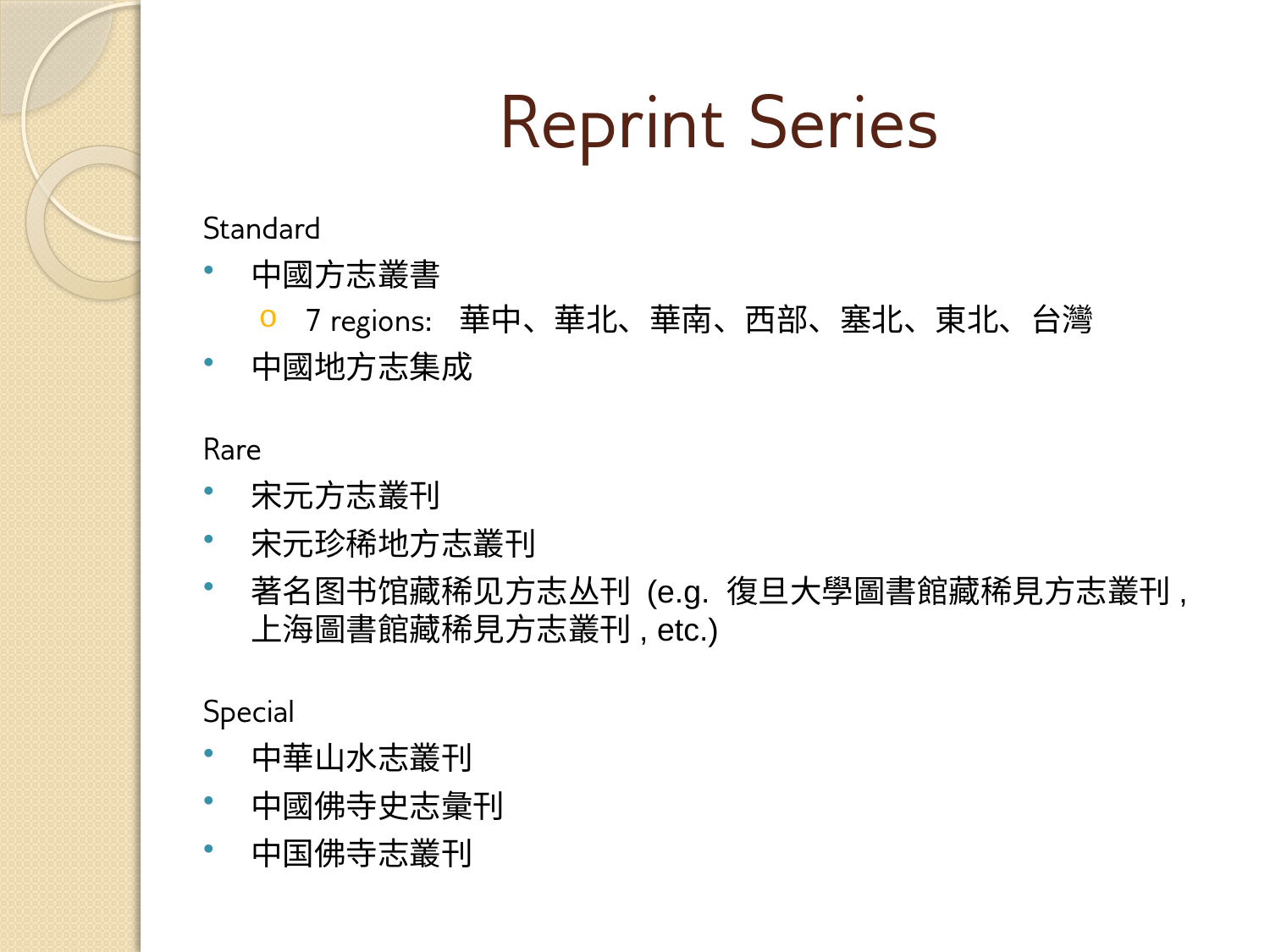

# Reprint Series
Standard
中國方志叢書
7 regions:  華中、華北、華南、西部、塞北、東北、台灣
中國地方志集成

Rare
宋元方志叢刊
宋元珍稀地方志叢刊
著名图书馆藏稀见方志丛刊 (e.g. 復旦大學圖書館藏稀見方志叢刊, 上海圖書館藏稀見方志叢刊, etc.)

Special
中華山水志叢刊
中國佛寺史志彙刊
中国佛寺志叢刊